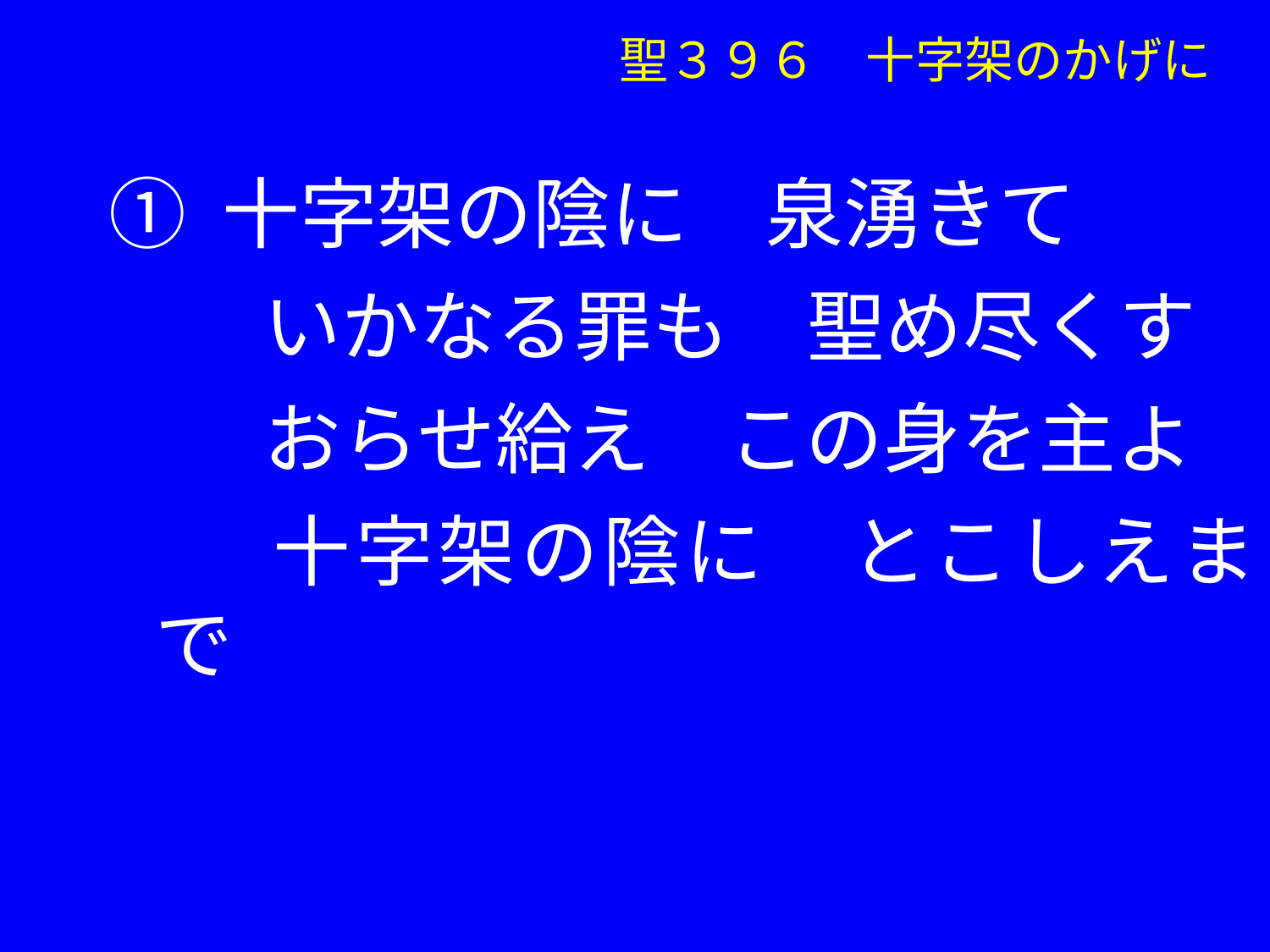

聖３９６　十字架のかげに
① 十字架の陰に　泉湧きて
　　いかなる罪も　聖め尽くす
　　おらせ給え　この身を主よ
　　十字架の陰に　とこしえまで